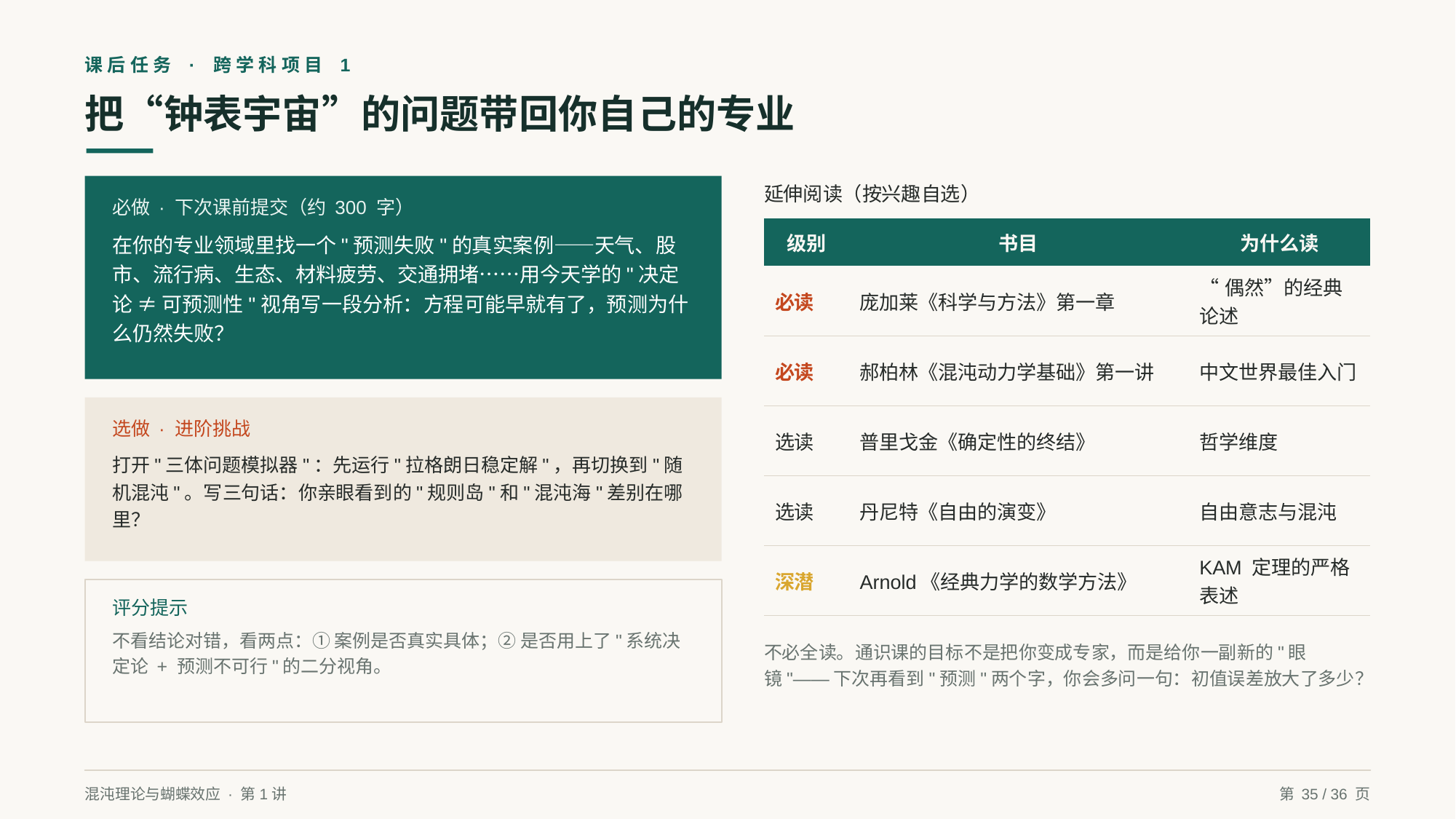

课后任务 · 跨学科项目 1
把“钟表宇宙”的问题带回你自己的专业

延伸阅读（按兴趣自选）
必做 · 下次课前提交（约 300 字）
| 级别 | 书目 | 为什么读 |
| --- | --- | --- |
| 必读 | 庞加莱《科学与方法》第一章 | “偶然”的经典论述 |
| 必读 | 郝柏林《混沌动力学基础》第一讲 | 中文世界最佳入门 |
| 选读 | 普里戈金《确定性的终结》 | 哲学维度 |
| 选读 | 丹尼特《自由的演变》 | 自由意志与混沌 |
| 深潜 | Arnold《经典力学的数学方法》 | KAM 定理的严格表述 |
在你的专业领域里找一个"预测失败"的真实案例——天气、股市、流行病、生态、材料疲劳、交通拥堵……用今天学的"决定论 ≠ 可预测性"视角写一段分析：方程可能早就有了，预测为什么仍然失败？

选做 · 进阶挑战
打开"三体问题模拟器"：先运行"拉格朗日稳定解"，再切换到"随机混沌"。写三句话：你亲眼看到的"规则岛"和"混沌海"差别在哪里？

评分提示
不看结论对错，看两点：① 案例是否真实具体；② 是否用上了"系统决定论 + 预测不可行"的二分视角。
不必全读。通识课的目标不是把你变成专家，而是给你一副新的"眼镜"——下次再看到"预测"两个字，你会多问一句：初值误差放大了多少？

混沌理论与蝴蝶效应 · 第1讲
第 35 / 36 页